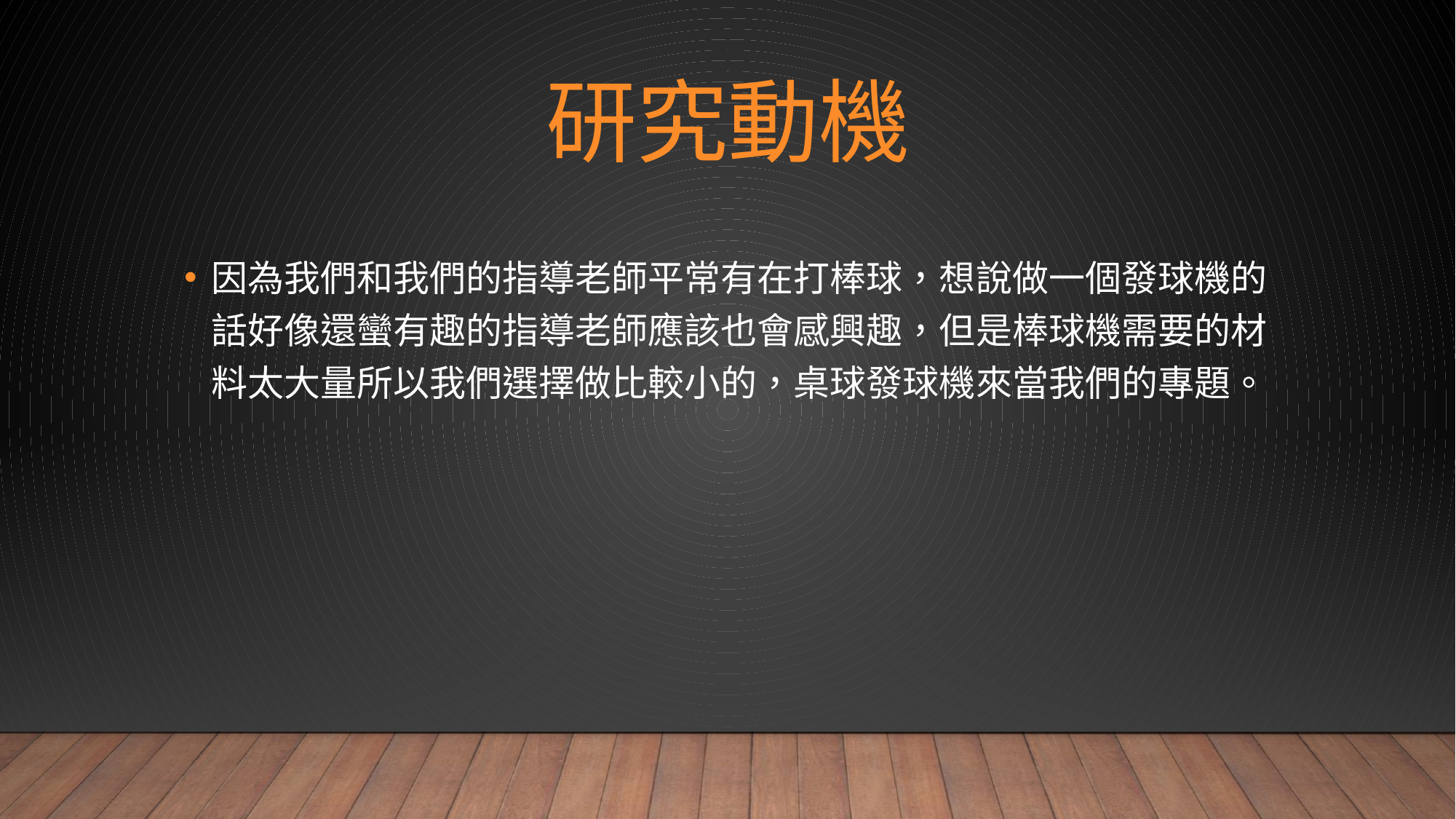

# 研究動機
因為我們和我們的指導老師平常有在打棒球，想說做一個發球機的話好像還蠻有趣的指導老師應該也會感興趣，但是棒球機需要的材料太大量所以我們選擇做比較小的，桌球發球機來當我們的專題。